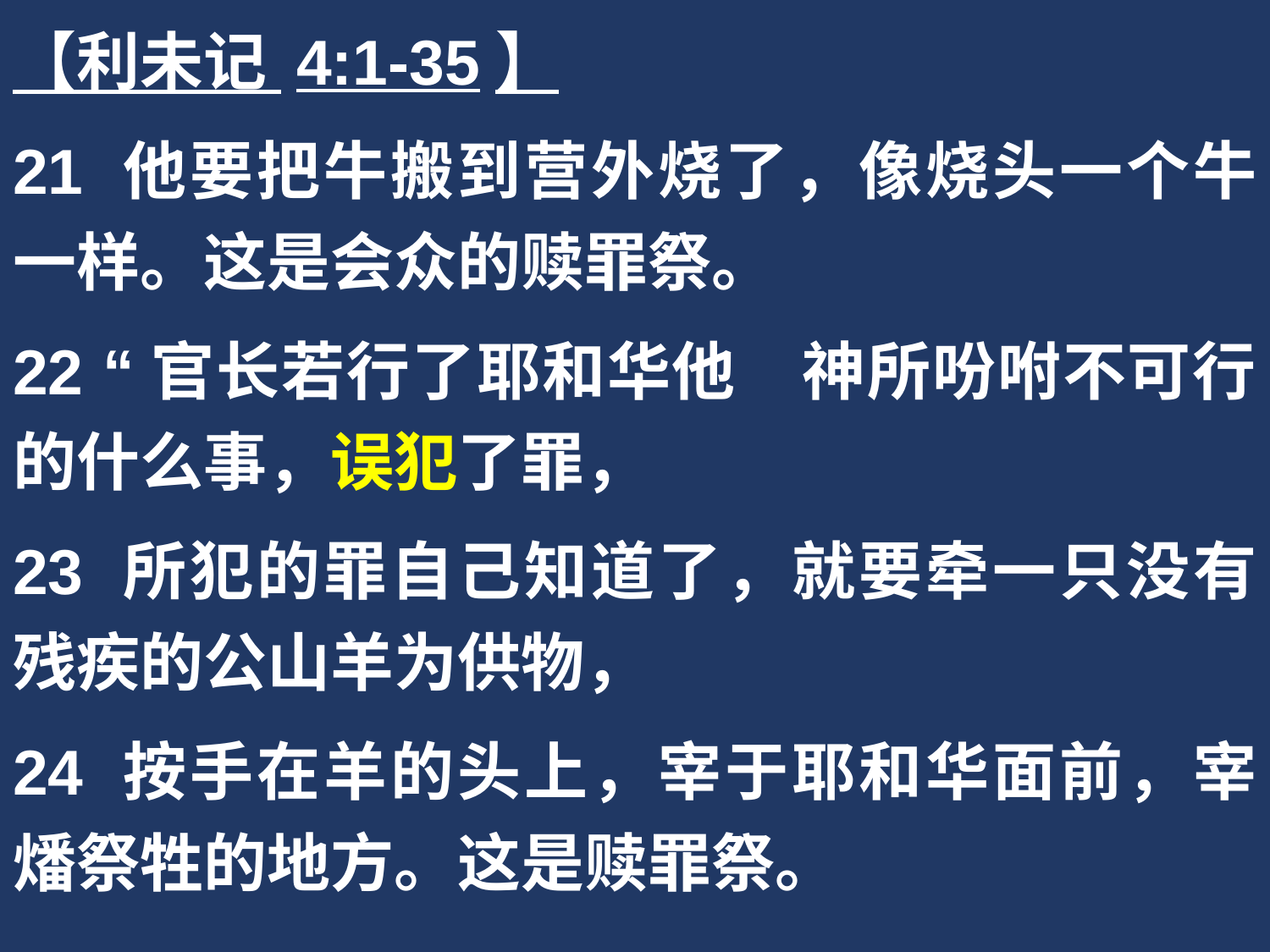

【利未记 4:1-35】
21 他要把牛搬到营外烧了，像烧头一个牛一样。这是会众的赎罪祭。
22 “官长若行了耶和华他　神所吩咐不可行的什么事，误犯了罪，
23 所犯的罪自己知道了，就要牵一只没有残疾的公山羊为供物，
24 按手在羊的头上，宰于耶和华面前，宰燔祭牲的地方。这是赎罪祭。